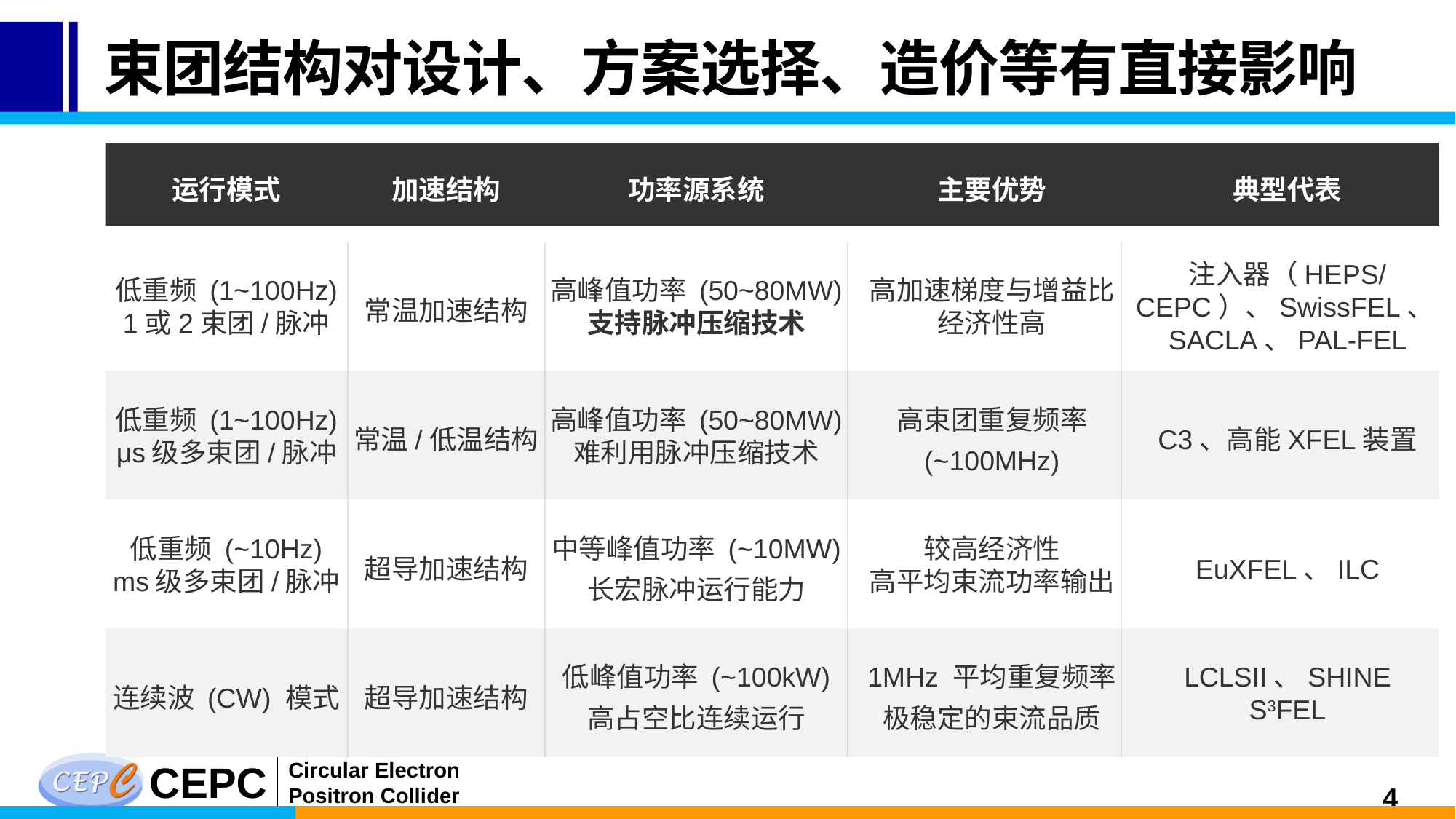

# 束团结构对设计、方案选择、造价等有直接影响

运行模式
加速结构
功率源系统
主要优势
典型代表

低重频 (1~100Hz)
1或2束团/脉冲
常温加速结构
高峰值功率 (50~80MW)
支持脉冲压缩技术
高加速梯度与增益比
经济性高
注入器（HEPS/CEPC）、SwissFEL、SACLA、PAL-FEL

低重频 (1~100Hz)
μs级多束团/脉冲
常温/低温结构
高峰值功率 (50~80MW)
难利用脉冲压缩技术
高束团重复频率 (~100MHz)
C3、高能XFEL装置

低重频 (~10Hz)
ms级多束团/脉冲
超导加速结构
中等峰值功率 (~10MW)
长宏脉冲运行能力
较高经济性
高平均束流功率输出
EuXFEL、ILC

连续波 (CW) 模式
超导加速结构
低峰值功率 (~100kW)
高占空比连续运行
1MHz 平均重复频率
极稳定的束流品质
LCLSII、SHINE
S3FEL